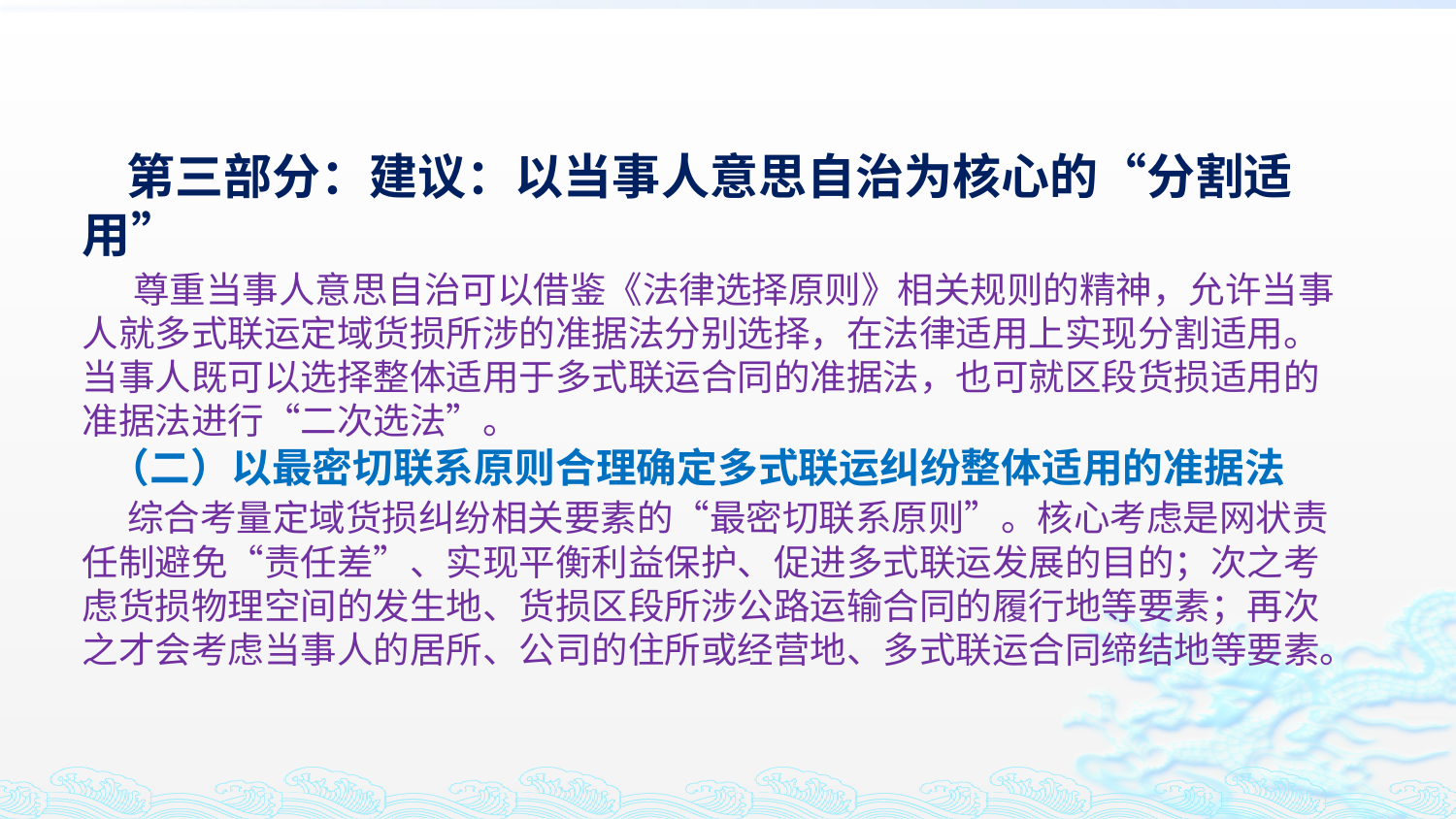

第三部分：建议：以当事人意思自治为核心的“分割适用”
      尊重当事人意思自治可以借鉴《法律选择原则》相关规则的精神，允许当事人就多式联运定域货损所涉的准据法分别选择，在法律适用上实现分割适用。当事人既可以选择整体适用于多式联运合同的准据法，也可就区段货损适用的准据法进行“二次选法”。
   （二）以最密切联系原则合理确定多式联运纠纷整体适用的准据法
     综合考量定域货损纠纷相关要素的“最密切联系原则”。核心考虑是网状责任制避免“责任差”、实现平衡利益保护、促进多式联运发展的目的；次之考虑货损物理空间的发生地、货损区段所涉公路运输合同的履行地等要素；再次之才会考虑当事人的居所、公司的住所或经营地、多式联运合同缔结地等要素。